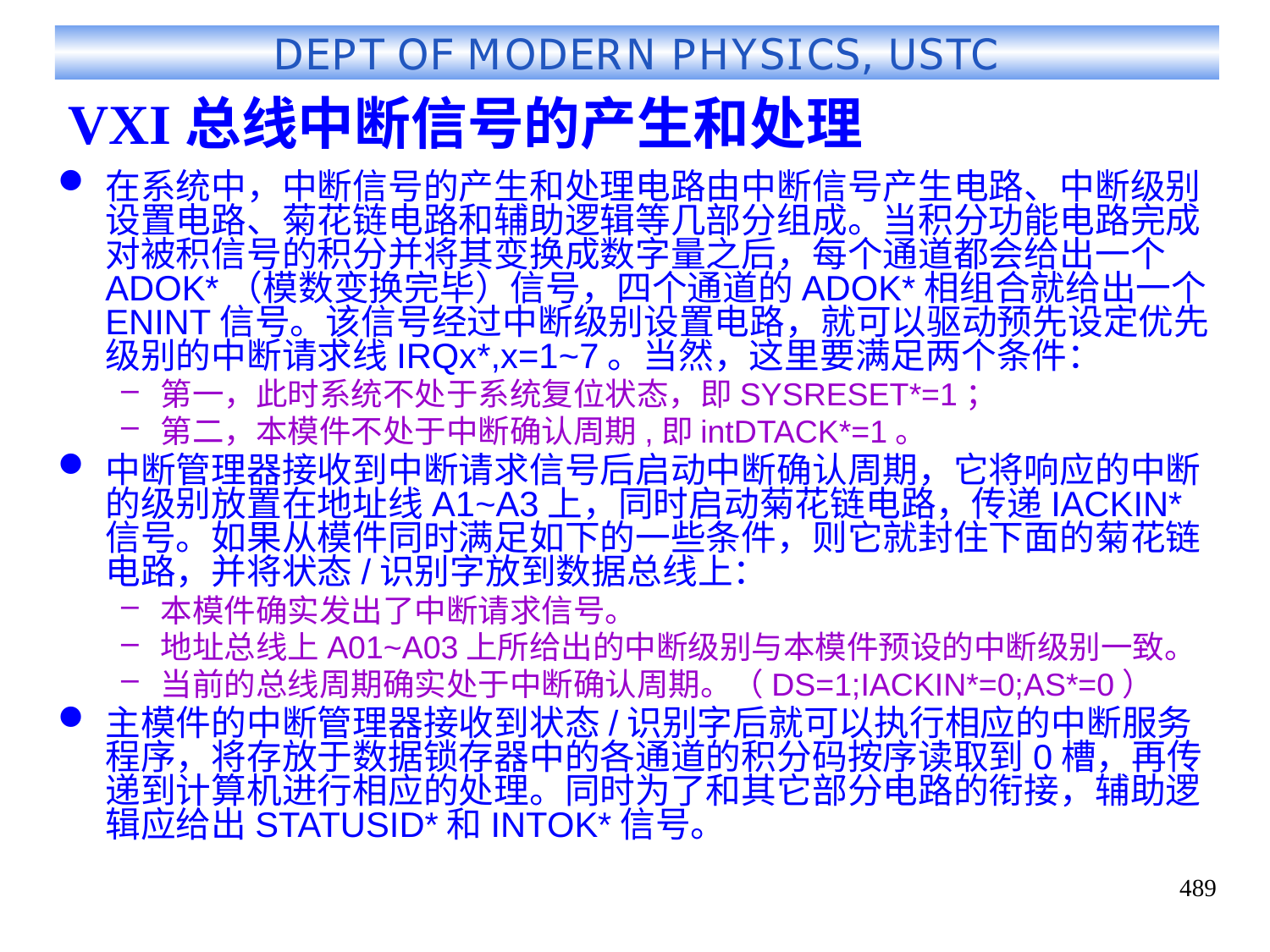

# VXI总线中断信号的产生和处理
在系统中，中断信号的产生和处理电路由中断信号产生电路、中断级别设置电路、菊花链电路和辅助逻辑等几部分组成。当积分功能电路完成对被积信号的积分并将其变换成数字量之后，每个通道都会给出一个ADOK*（模数变换完毕）信号，四个通道的ADOK*相组合就给出一个ENINT信号。该信号经过中断级别设置电路，就可以驱动预先设定优先级别的中断请求线IRQx*,x=1~7。当然，这里要满足两个条件：
第一，此时系统不处于系统复位状态，即SYSRESET*=1；
第二，本模件不处于中断确认周期,即intDTACK*=1。
中断管理器接收到中断请求信号后启动中断确认周期，它将响应的中断的级别放置在地址线A1~A3上，同时启动菊花链电路，传递IACKIN*信号。如果从模件同时满足如下的一些条件，则它就封住下面的菊花链电路，并将状态/识别字放到数据总线上：
本模件确实发出了中断请求信号。
地址总线上A01~A03上所给出的中断级别与本模件预设的中断级别一致。
当前的总线周期确实处于中断确认周期。（DS=1;IACKIN*=0;AS*=0）
主模件的中断管理器接收到状态/识别字后就可以执行相应的中断服务程序，将存放于数据锁存器中的各通道的积分码按序读取到0槽，再传递到计算机进行相应的处理。同时为了和其它部分电路的衔接，辅助逻辑应给出STATUSID*和INTOK*信号。
489